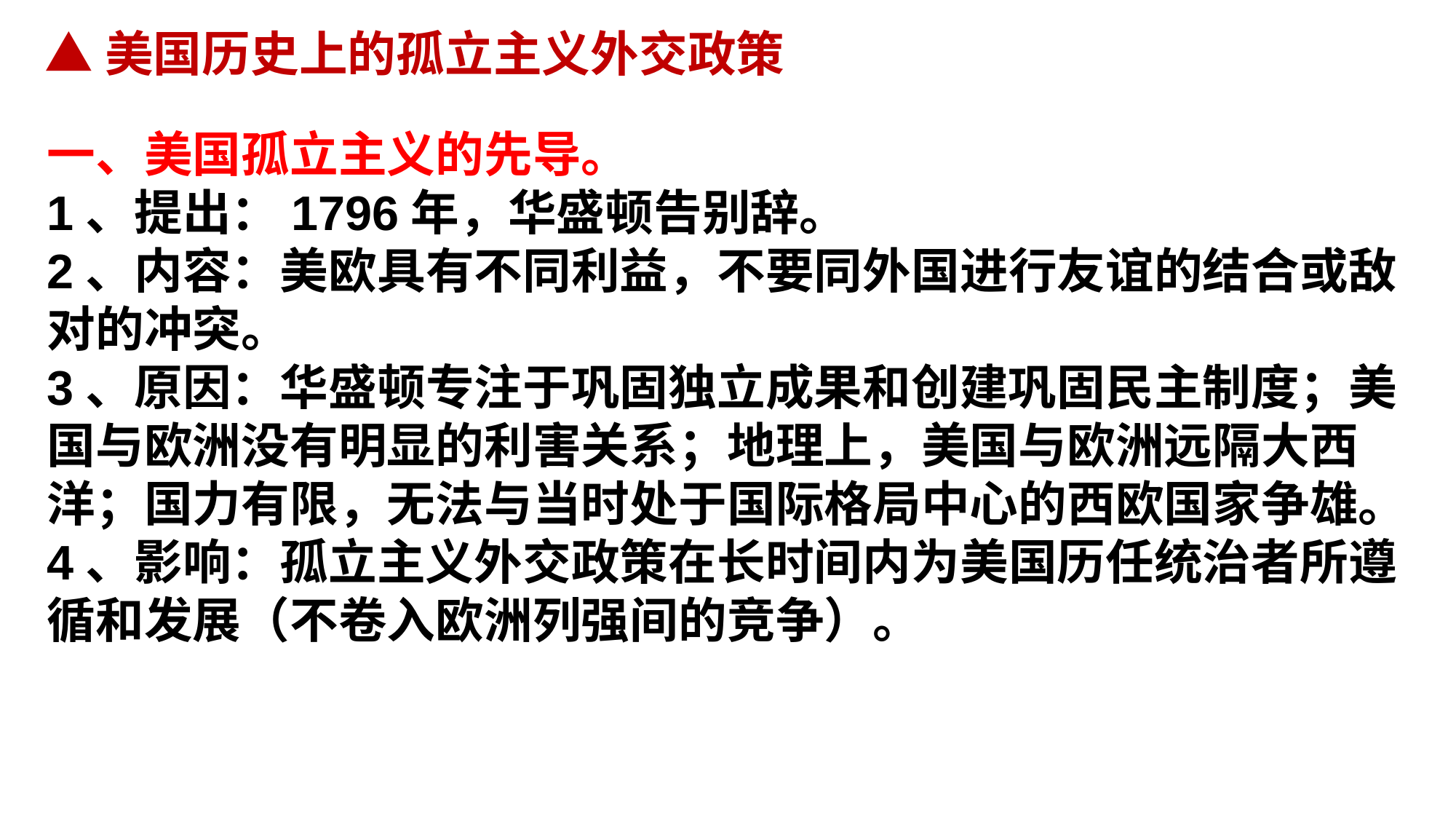

▲美国历史上的孤立主义外交政策
一、美国孤立主义的先导。
1、提出：1796年，华盛顿告别辞。
2、内容：美欧具有不同利益，不要同外国进行友谊的结合或敌对的冲突。
3、原因：华盛顿专注于巩固独立成果和创建巩固民主制度；美国与欧洲没有明显的利害关系；地理上，美国与欧洲远隔大西洋；国力有限，无法与当时处于国际格局中心的西欧国家争雄。
4、影响：孤立主义外交政策在长时间内为美国历任统治者所遵循和发展（不卷入欧洲列强间的竞争）。